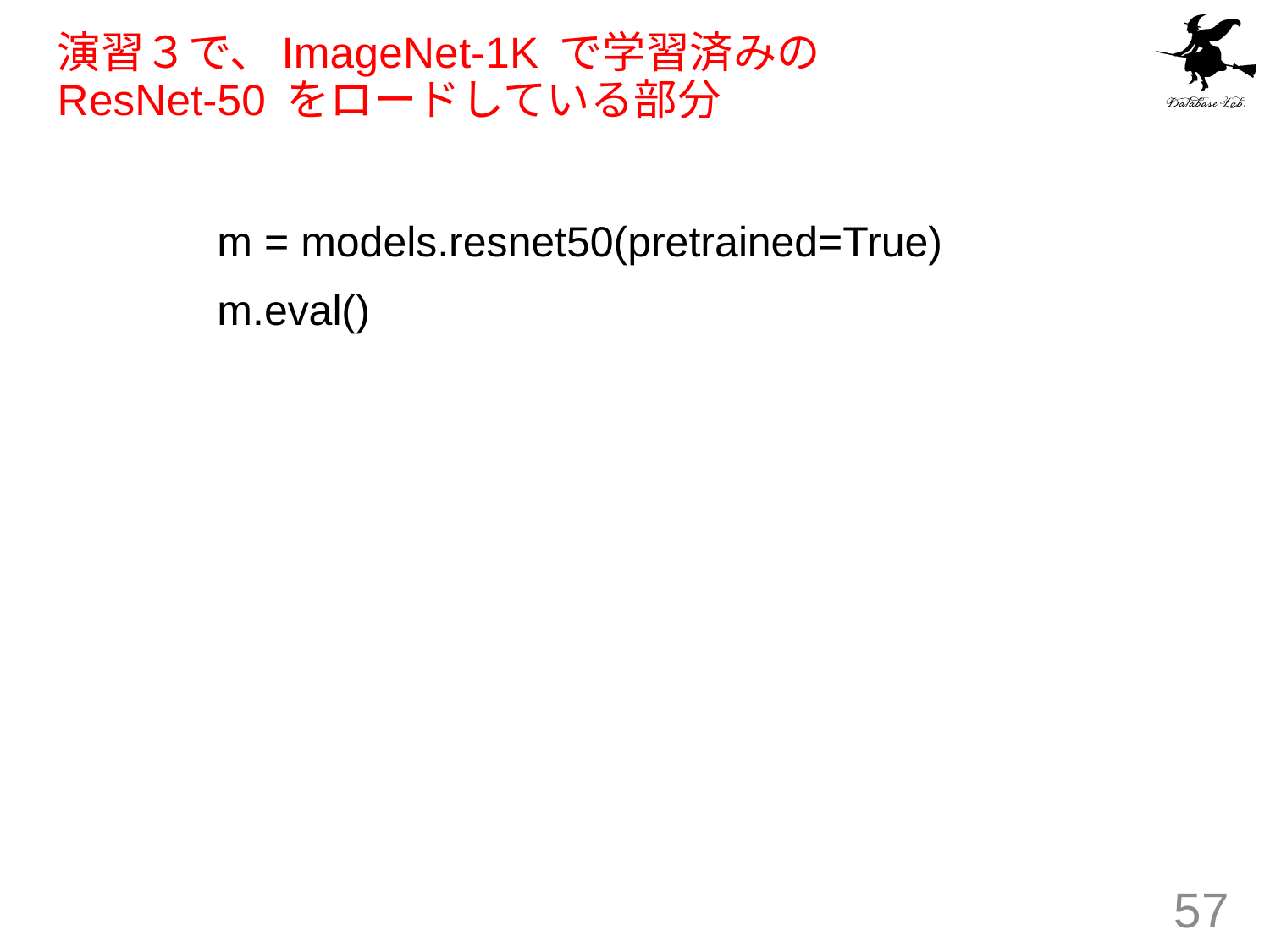

# 演習３で、ImageNet-1K で学習済みの ResNet-50 をロードしている部分
m = models.resnet50(pretrained=True)
m.eval()
57